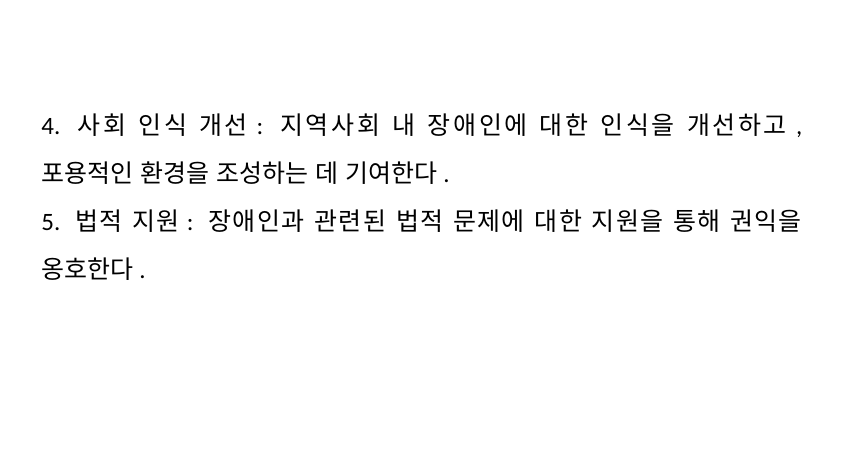

4. 사회 인식 개선: 지역사회 내 장애인에 대한 인식을 개선하고, 포용적인 환경을 조성하는 데 기여한다.
5. 법적 지원: 장애인과 관련된 법적 문제에 대한 지원을 통해 권익을 옹호한다.